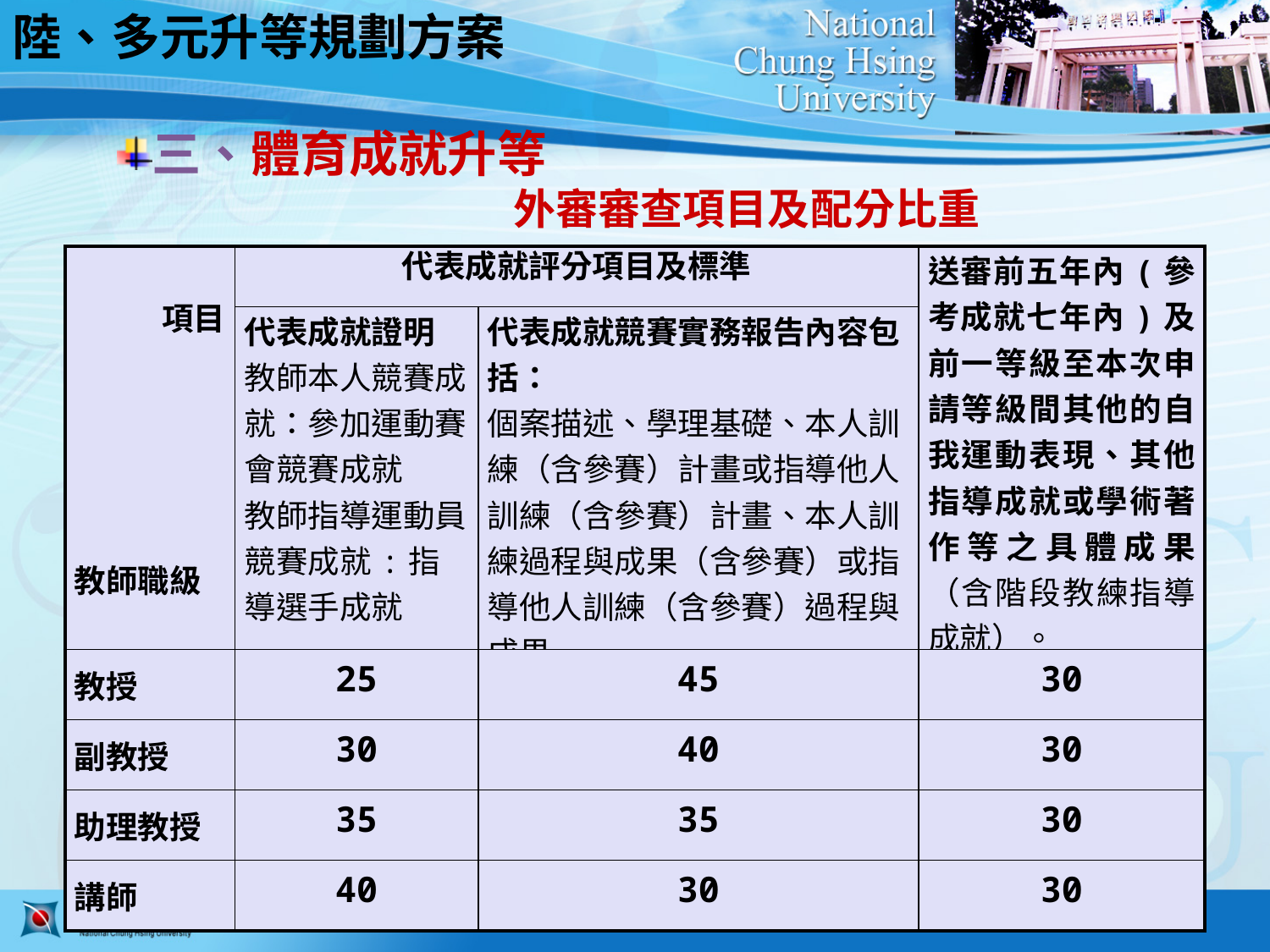

陸、多元升等規劃方案

三、體育成就升等
    　　　　　　　　 外審審查項目及配分比重
| 項目 教師職級 | 代表成就評分項目及標準 |  | 送審前五年內(參考成就七年內)及前一等級至本次申請等級間其他的自我運動表現、其他指導成就或學術著作等之具體成果（含階段教練指導成就）。 |
| --- | --- | --- | --- |
|  | 代表成就證明 教師本人競賽成就：參加運動賽會競賽成就 教師指導運動員競賽成就:指導選手成就 | 代表成就競賽實務報告內容包括： 個案描述、學理基礎、本人訓練（含參賽）計畫或指導他人訓練（含參賽）計畫、本人訓練過程與成果（含參賽）或指導他人訓練（含參賽）過程與成果 |  |
| 教授 | 25 | 45 | 30 |
| 副教授 | 30 | 40 | 30 |
| 助理教授 | 35 | 35 | 30 |
| 講師 | 40 | 30 | 30 |